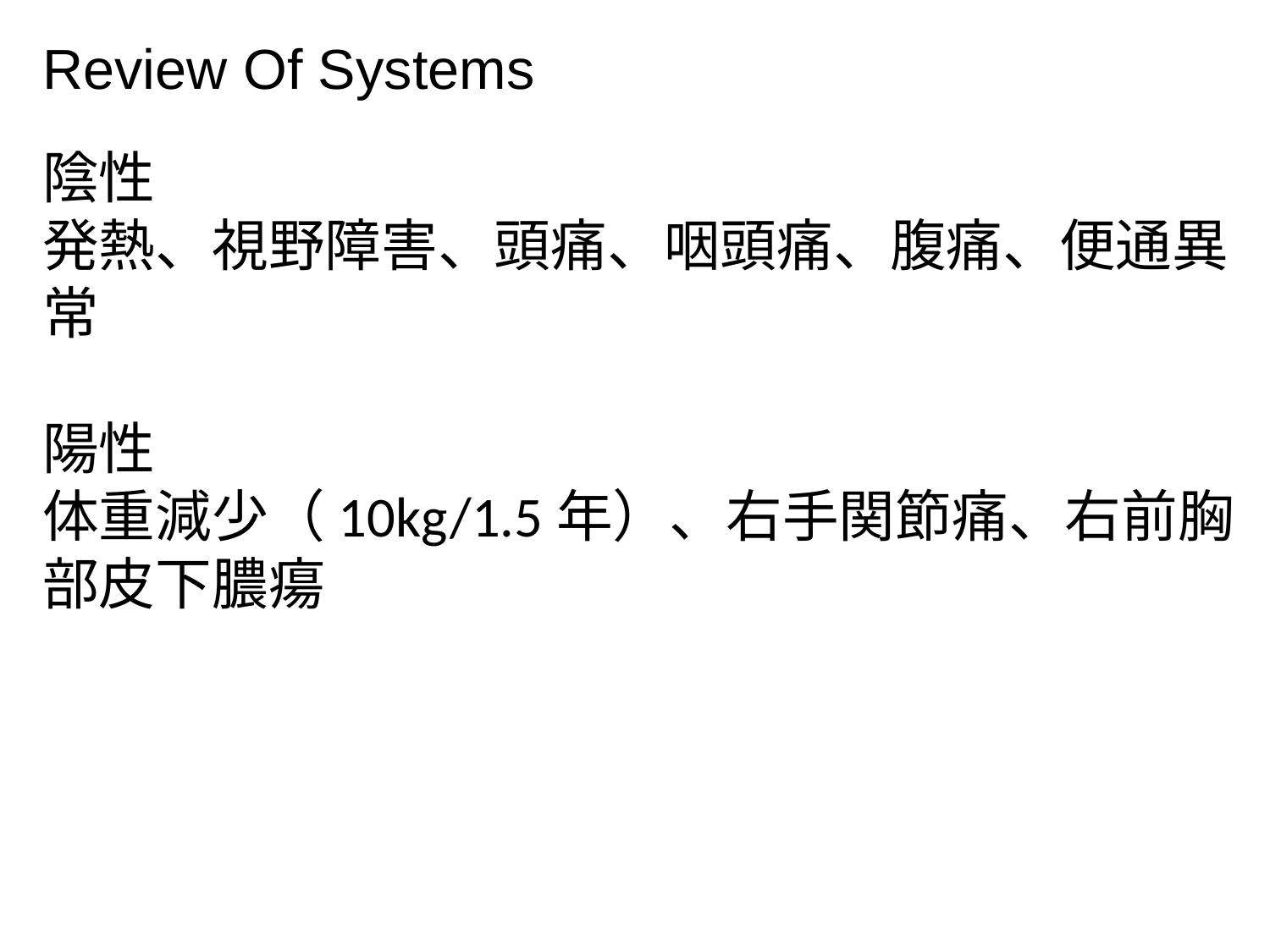

Review Of Systems
陰性
発熱、視野障害、頭痛、咽頭痛、腹痛、便通異常

陽性
体重減少（10kg/1.5年）、右手関節痛、右前胸部皮下膿瘍